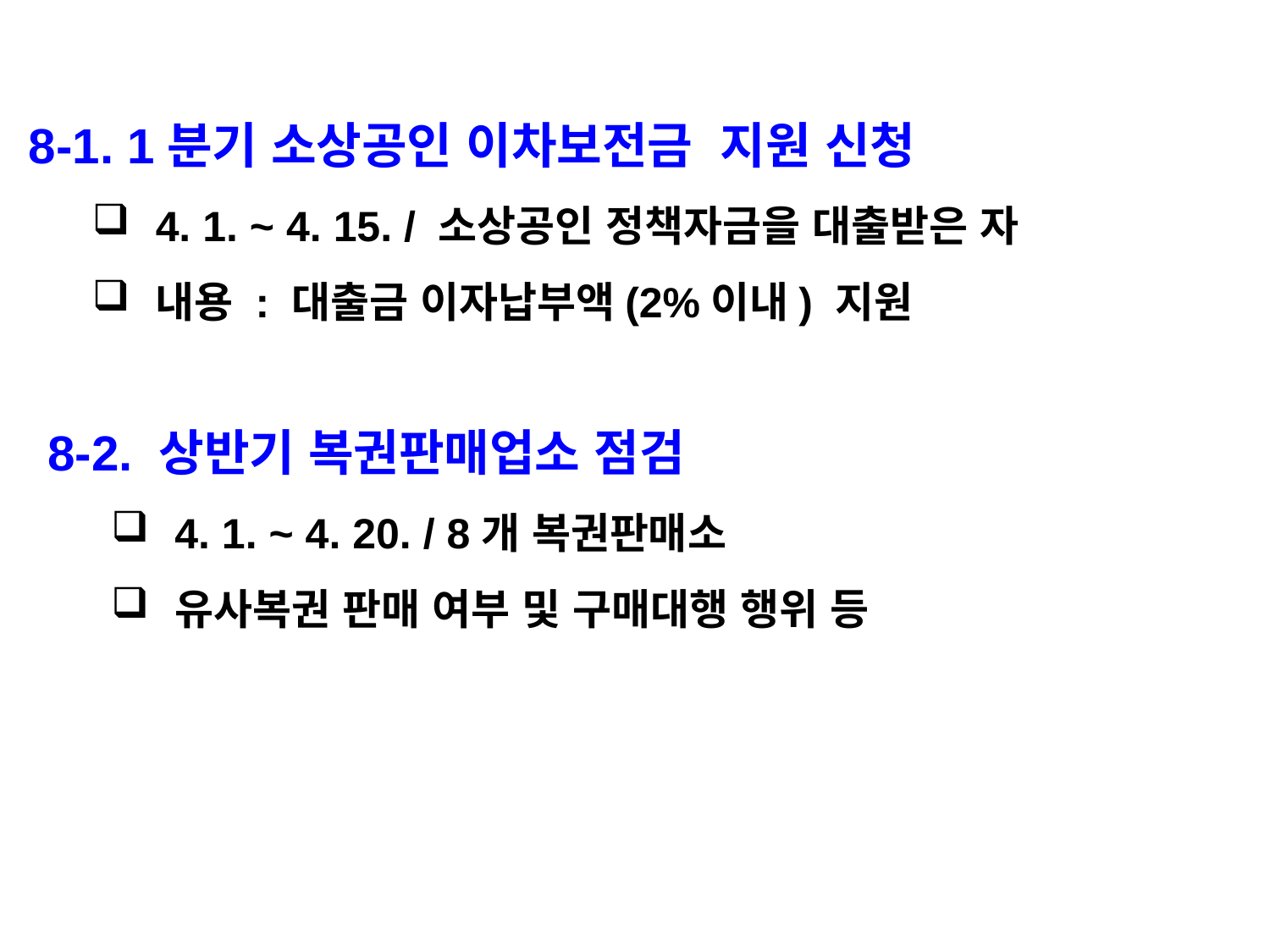

8-1. 1분기 소상공인 이차보전금  지원 신청
4. 1. ~ 4. 15. / 소상공인 정책자금을 대출받은 자
내용 : 대출금 이자납부액(2%이내) 지원
8-2. 상반기 복권판매업소 점검
4. 1. ~ 4. 20. / 8개 복권판매소
유사복권 판매 여부 및 구매대행 행위 등